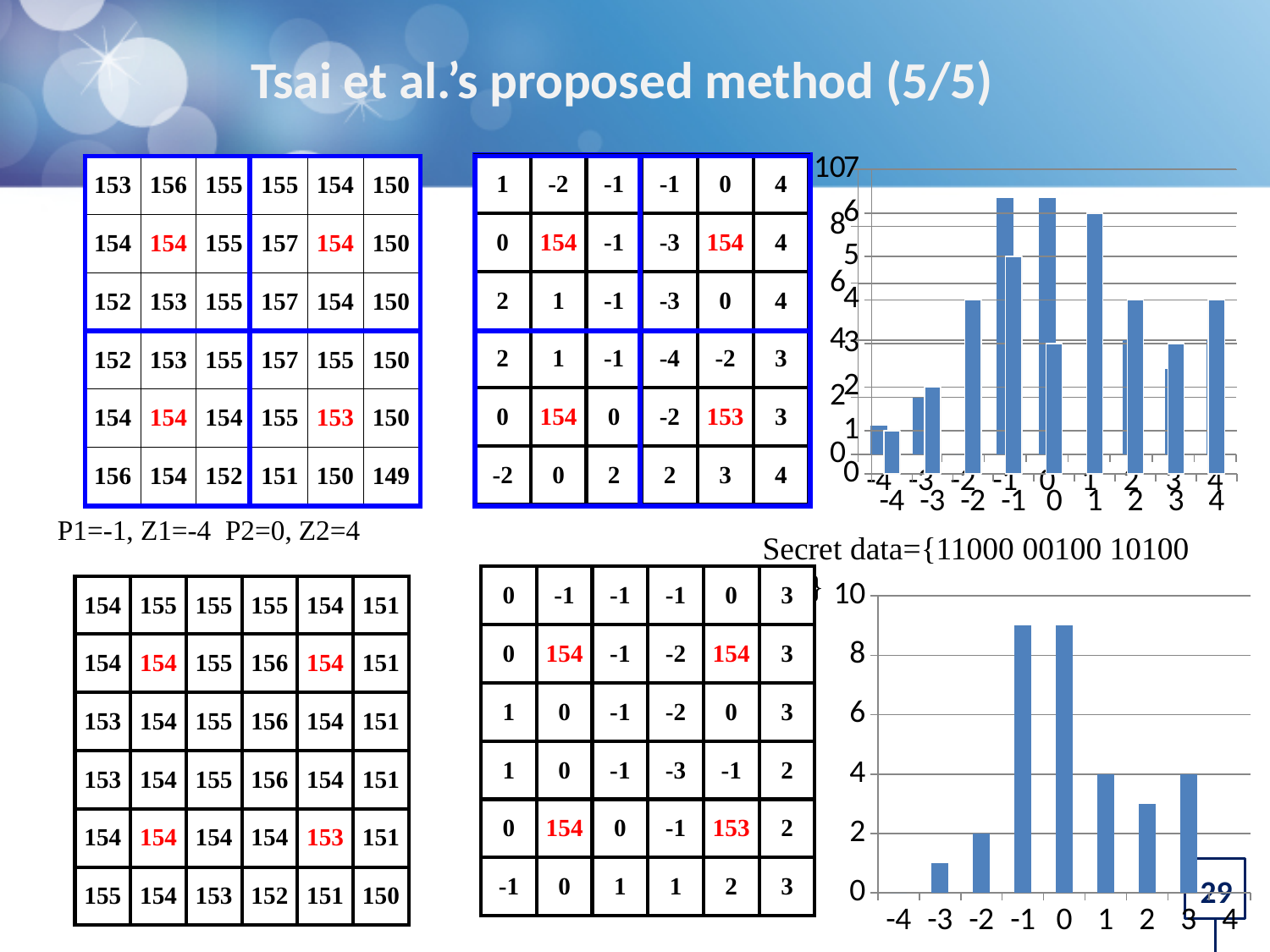

# Tsai et al.’s proposed method (5/5)

### Chart

| Category | 欄1 |
|---|---|
| -4 | 1.0 |
| -3 | 2.0 |
| -2 | 0.0 |
| -1 | 9.0 |
| 0 | 9.0 |
| 1 | 0.0 |
| 2 | 4.0 |
| 3 | 3.0 |
| 4 | 4.0 |

### Chart

| Category | 欄1 |
|---|---|
| -4 | 1.0 |
| -3 | 2.0 |
| -2 | 4.0 |
| -1 | 5.0 |
| 0 | 3.0 |
| 1 | 6.0 |
| 2 | 4.0 |
| 3 | 3.0 |
| 4 | 4.0 |
| 1 | -2 | -1 | -1 | 0 | 4 |
| --- | --- | --- | --- | --- | --- |
| 0 | 154 | -1 | -3 | 154 | 4 |
| 2 | 1 | -1 | -3 | 0 | 4 |
| 2 | 1 | -1 | -4 | -2 | 3 |
| 0 | 154 | 0 | -2 | 153 | 3 |
| -2 | 0 | 2 | 2 | 3 | 4 |
|  |  |
| --- | --- |
|  |  |
| 153 | 156 | 155 | 155 | 154 | 150 |
| --- | --- | --- | --- | --- | --- |
| 154 | 154 | 155 | 157 | 154 | 150 |
| 152 | 153 | 155 | 157 | 154 | 150 |
| 152 | 153 | 155 | 157 | 155 | 150 |
| 154 | 154 | 154 | 155 | 153 | 150 |
| 156 | 154 | 152 | 151 | 150 | 149 |
|  |  |
| --- | --- |
|  |  |
| 153 | 156 | 155 | 155 | 154 | 150 |
| --- | --- | --- | --- | --- | --- |
| 154 | 154 | 155 | 157 | 154 | 150 |
| 152 | 153 | 155 | 157 | 154 | 150 |
| 152 | 153 | 155 | 157 | 155 | 156 |
| 154 | 154 | 154 | 155 | 153 | 150 |
| 156 | 154 | 152 | 151 | 151 | 149 |
|  |  |
| --- | --- |
|  |  |
P1=-1, Z1=-4  P2=0, Z2=4
Secret data={11000 00100 10100 110}
| 0 | -1 | -1 | -1 | 0 | 3 |
| --- | --- | --- | --- | --- | --- |
| 0 | 154 | -1 | -2 | 154 | 3 |
| 1 | 0 | -1 | -2 | 0 | 3 |
| 1 | 0 | -1 | -3 | -1 | 2 |
| 0 | 154 | 0 | -1 | 153 | 2 |
| -1 | 0 | 1 | 1 | 2 | 3 |

### Chart

| Category | 欄1 |
|---|---|
| -4 | 0.0 |
| -3 | 1.0 |
| -2 | 2.0 |
| -1 | 9.0 |
| 0 | 9.0 |
| 1 | 4.0 |
| 2 | 3.0 |
| 3 | 4.0 |
| 4 | 0.0 |
| 154 | 155 | 155 | 155 | 154 | 151 |
| --- | --- | --- | --- | --- | --- |
| 154 | 154 | 155 | 156 | 154 | 151 |
| 153 | 154 | 155 | 156 | 154 | 151 |
| 153 | 154 | 155 | 156 | 154 | 151 |
| 154 | 154 | 154 | 154 | 153 | 151 |
| 155 | 154 | 153 | 152 | 151 | 150 |